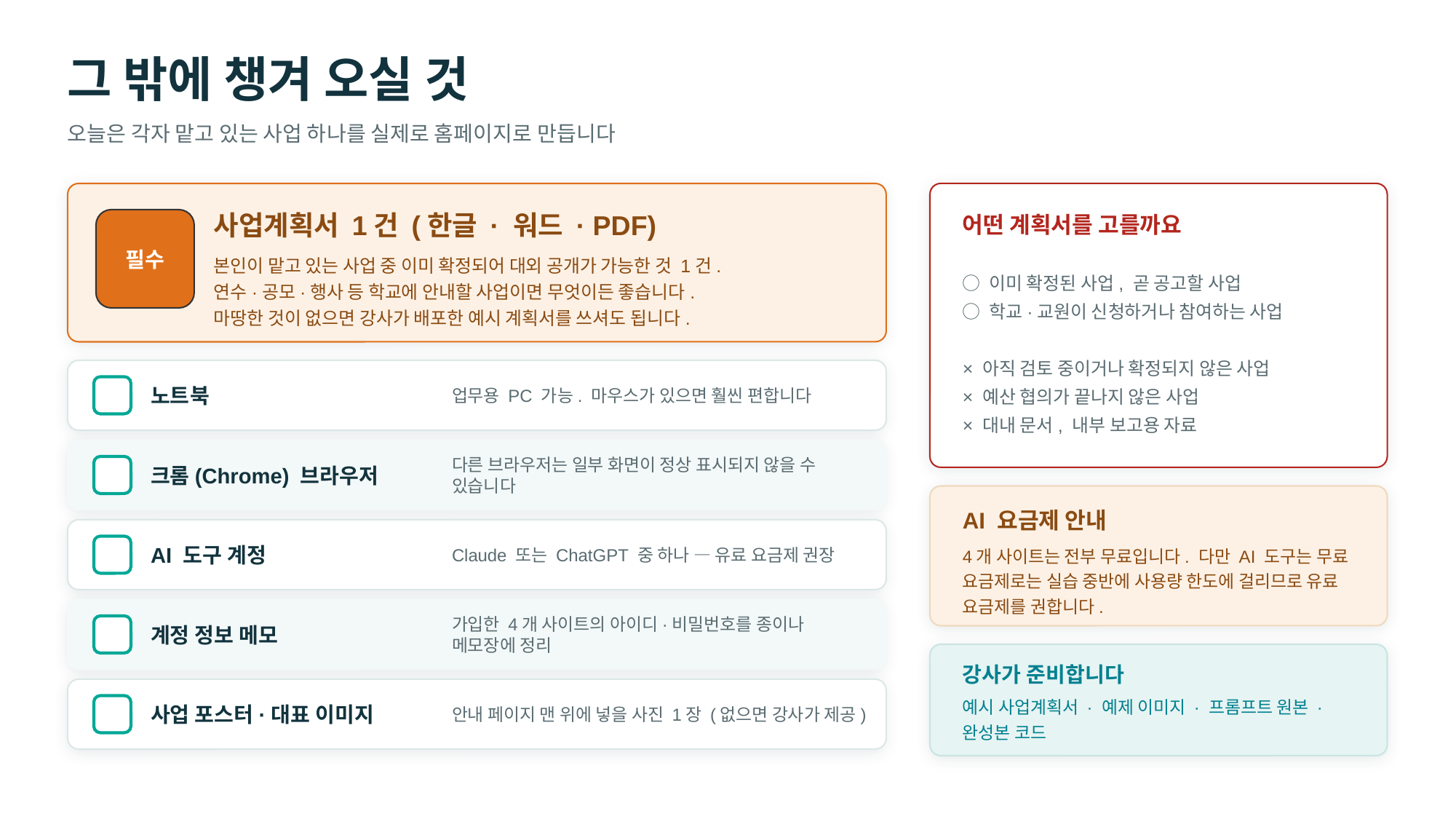

그 밖에 챙겨 오실 것
오늘은 각자 맡고 있는 사업 하나를 실제로 홈페이지로 만듭니다

사업계획서 1건 (한글 · 워드 · PDF)
어떤 계획서를 고를까요

필수
본인이 맡고 있는 사업 중 이미 확정되어 대외 공개가 가능한 것 1건.
연수·공모·행사 등 학교에 안내할 사업이면 무엇이든 좋습니다.
마땅한 것이 없으면 강사가 배포한 예시 계획서를 쓰셔도 됩니다.
○ 이미 확정된 사업, 곧 공고할 사업
○ 학교·교원이 신청하거나 참여하는 사업

× 아직 검토 중이거나 확정되지 않은 사업
× 예산 협의가 끝나지 않은 사업
× 대내 문서, 내부 보고용 자료

노트북
업무용 PC 가능. 마우스가 있으면 훨씬 편합니다

크롬(Chrome) 브라우저
다른 브라우저는 일부 화면이 정상 표시되지 않을 수 있습니다

AI 요금제 안내

AI 도구 계정
Claude 또는 ChatGPT 중 하나 — 유료 요금제 권장

4개 사이트는 전부 무료입니다. 다만 AI 도구는 무료 요금제로는 실습 중반에 사용량 한도에 걸리므로 유료 요금제를 권합니다.

계정 정보 메모
가입한 4개 사이트의 아이디·비밀번호를 종이나 메모장에 정리

강사가 준비합니다

사업 포스터·대표 이미지
안내 페이지 맨 위에 넣을 사진 1장 (없으면 강사가 제공)
예시 사업계획서 · 예제 이미지 · 프롬프트 원본 · 완성본 코드